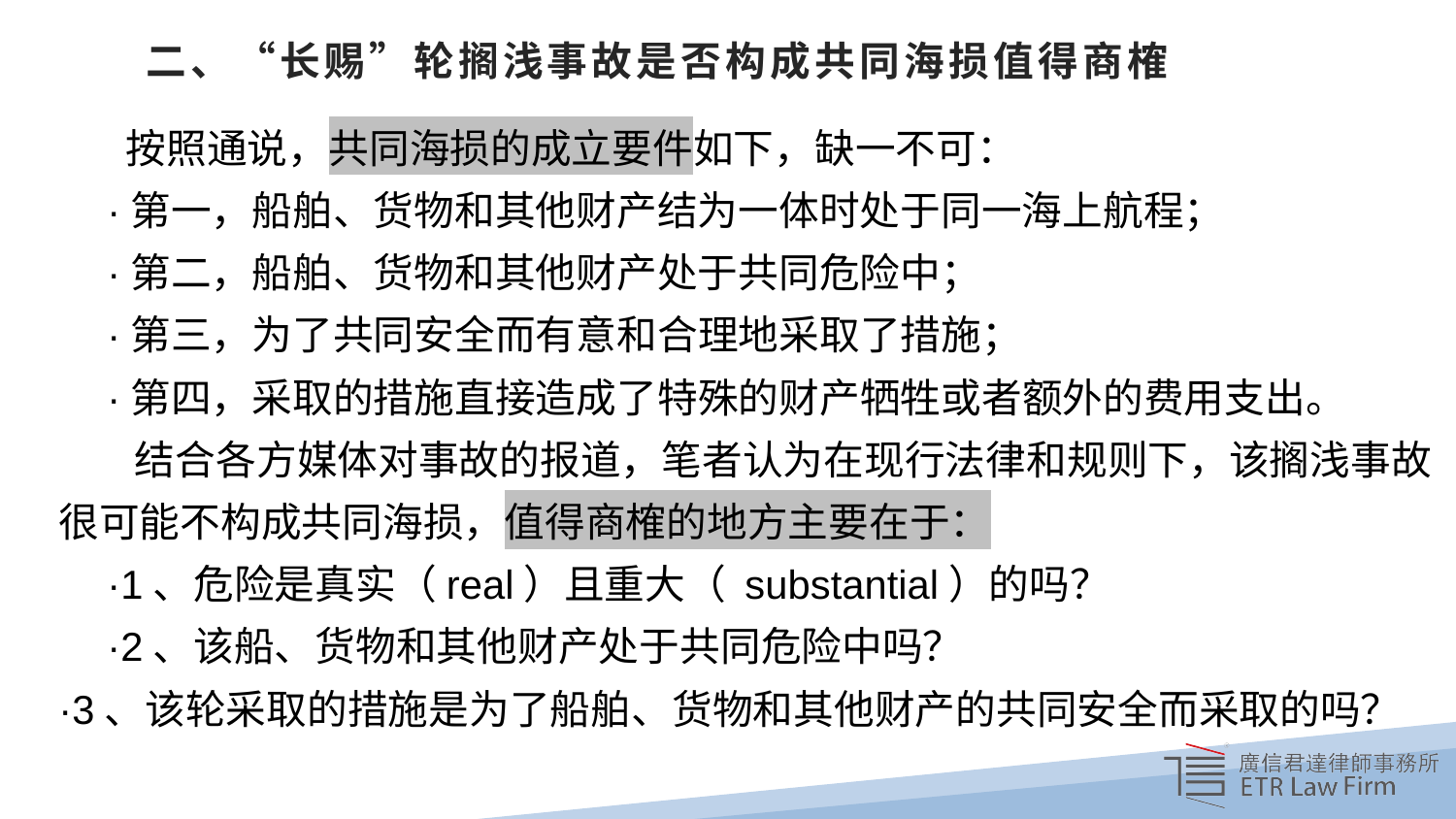

# 二、“长赐”轮搁浅事故是否构成共同海损值得商榷
 按照通说，共同海损的成立要件如下，缺一不可：
·第一，船舶、货物和其他财产结为一体时处于同一海上航程；
·第二，船舶、货物和其他财产处于共同危险中；
·第三，为了共同安全而有意和合理地采取了措施；
·第四，采取的措施直接造成了特殊的财产牺牲或者额外的费用支出。
  结合各方媒体对事故的报道，笔者认为在现行法律和规则下，该搁浅事故很可能不构成共同海损，值得商榷的地方主要在于：
·1、危险是真实（real）且重大（ substantial）的吗？
·2、该船、货物和其他财产处于共同危险中吗？
·3、该轮采取的措施是为了船舶、货物和其他财产的共同安全而采取的吗？